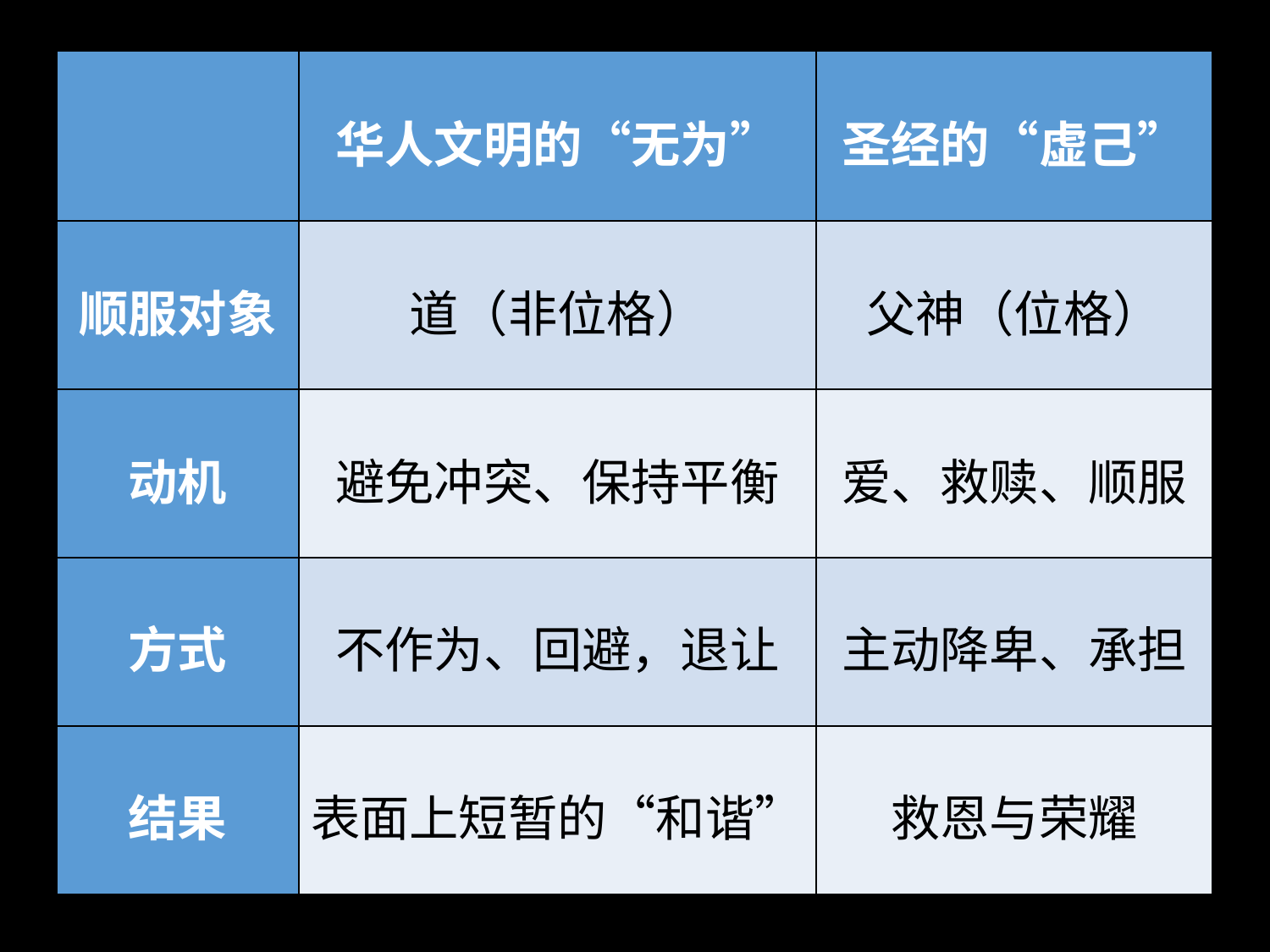

|  | 华人文明的“无为” | 圣经的“虚己” |
| --- | --- | --- |
| 顺服对象 | 道（非位格） | 父神（位格） |
| 动机 | 避免冲突、保持平衡 | 爱、救赎、顺服 |
| 方式 | 不作为、回避，退让 | 主动降卑、承担 |
| 结果 | 表面上短暂的“和谐” | 救恩与荣耀 |